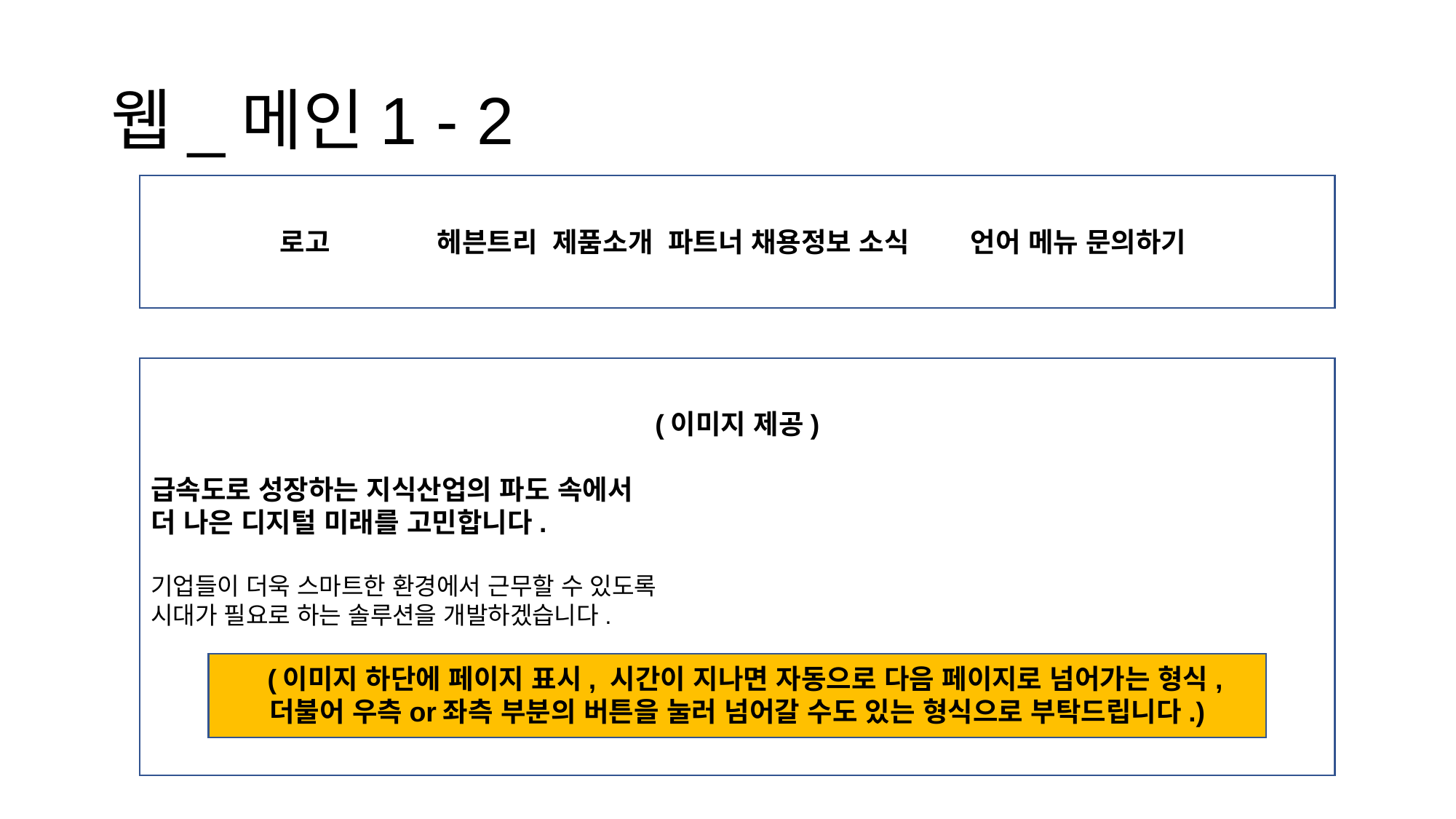

# 웹_메인1 - 2
로고              헤븐트리  제품소개  파트너 채용정보 소식        언어 메뉴 문의하기
(이미지 제공)

급속도로 성장하는 지식산업의 파도 속에서
더 나은 디지털 미래를 고민합니다.

기업들이 더욱 스마트한 환경에서 근무할 수 있도록
시대가 필요로 하는 솔루션을 개발하겠습니다.

  (이미지 하단에 페이지 표시, 시간이 지나면 자동으로 다음 페이지로 넘어가는 형식,
더불어 우측or좌측 부분의 버튼을 눌러 넘어갈 수도 있는 형식으로 부탁드립니다.)